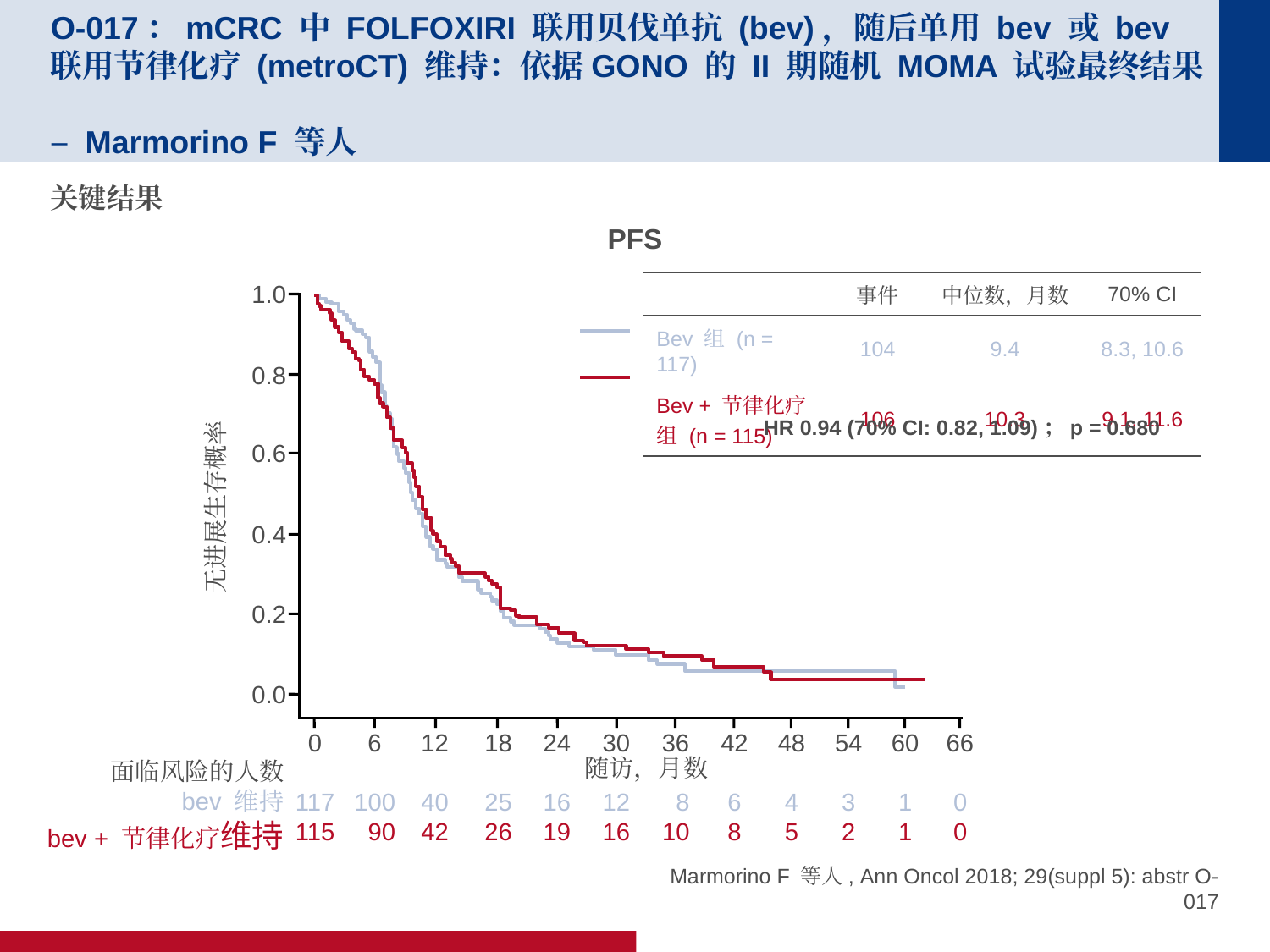

# O-017：mCRC 中 FOLFOXIRI 联用贝伐单抗 (bev)，随后单用 bev 或 bev 联用节律化疗 (metroCT) 维持：依据GONO 的 II 期随机 MOMA 试验最终结果 – Marmorino F 等人
关键结果
PFS
1.0

0.8

0.6

无进展生存概率
0.4

0.2

0.0

0

117
115

36

8
10

42

6
8

48

4
5

54

3
2

60

1
1

66

0
0
24

16
19
30

12
16
6

100
90
12

40
42
18

25
26

HR 0.94 (70% CI: 0.82, 1.09)；p = 0.680
随访，月数
面临风险的人数
bev 维持
bev + 节律化疗维持
|  | 事件 | 中位数，月数 | 70% CI |
| --- | --- | --- | --- |
| Bev 组 (n = 117) | 104 | 9.4 | 8.3, 10.6 |
| Bev + 节律化疗组 (n = 115) | 106 | 10.3 | 9.1, 11.6 |
Marmorino F 等人, Ann Oncol 2018; 29(suppl 5): abstr O-017